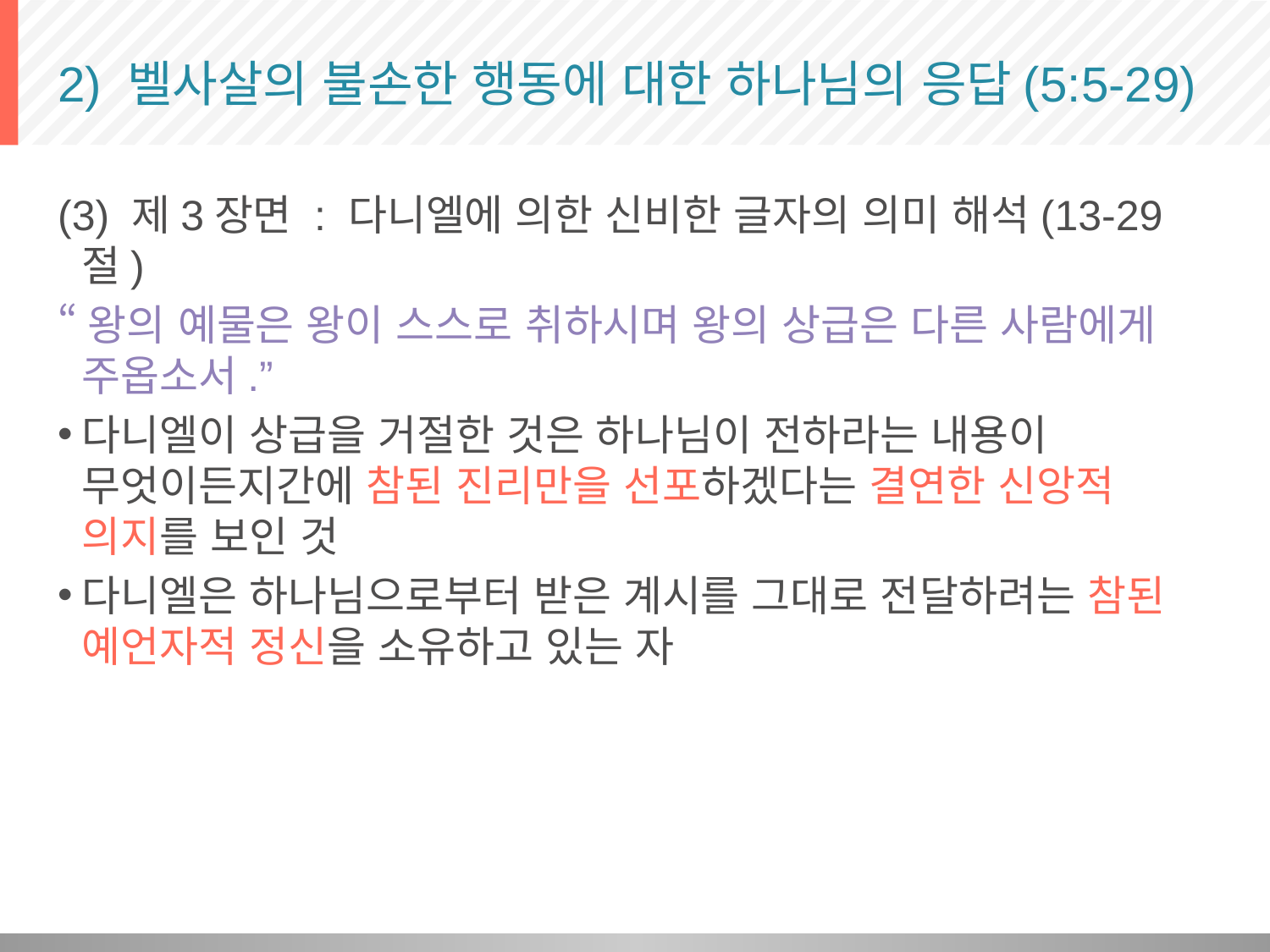

# 2) 벨사살의 불손한 행동에 대한 하나님의 응답(5:5-29)
(3) 제3장면 : 다니엘에 의한 신비한 글자의 의미 해석(13-29절)
“왕의 예물은 왕이 스스로 취하시며 왕의 상급은 다른 사람에게 주옵소서.”
다니엘이 상급을 거절한 것은 하나님이 전하라는 내용이 무엇이든지간에 참된 진리만을 선포하겠다는 결연한 신앙적 의지를 보인 것
다니엘은 하나님으로부터 받은 계시를 그대로 전달하려는 참된 예언자적 정신을 소유하고 있는 자